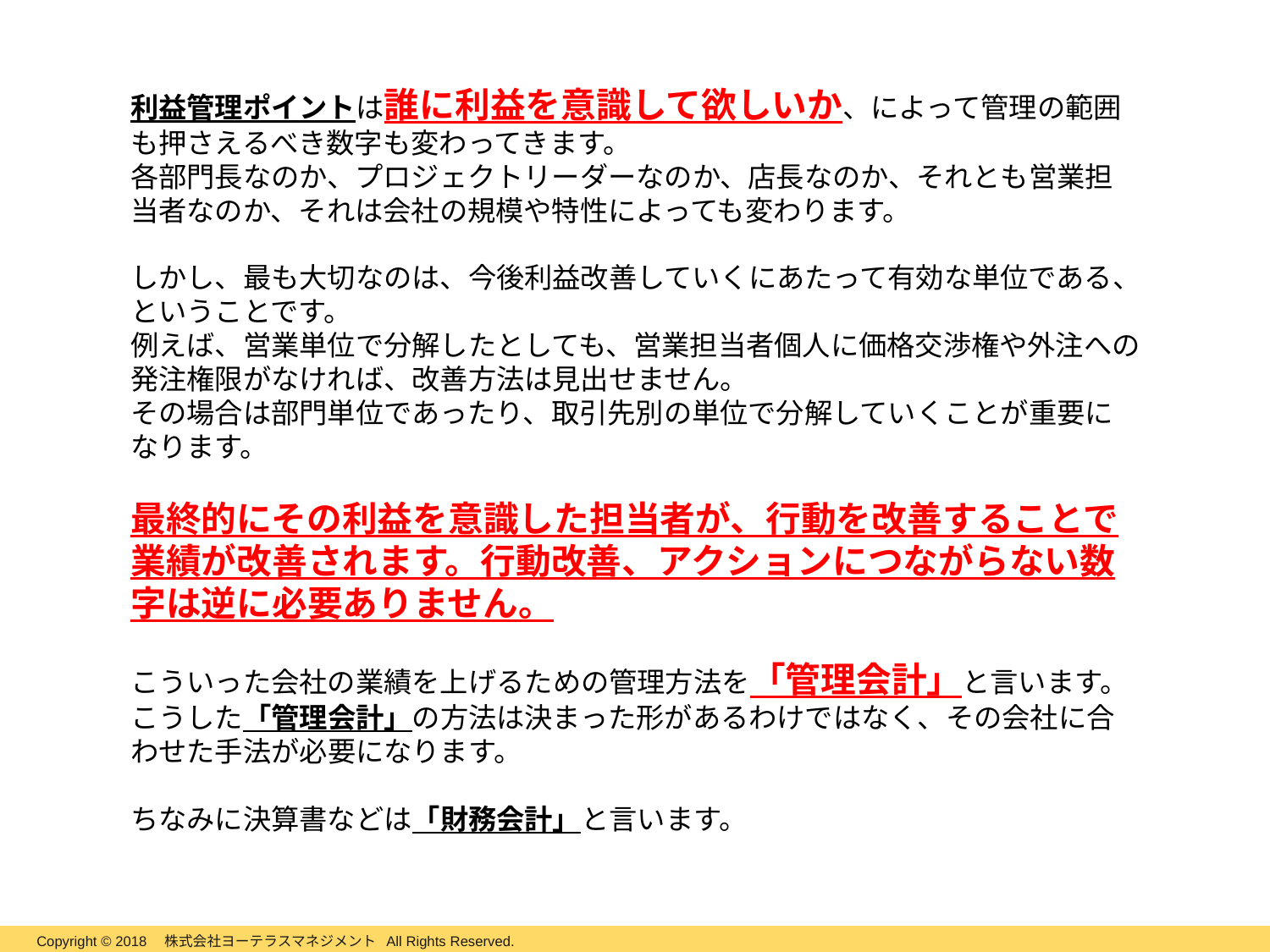

利益管理ポイントは誰に利益を意識して欲しいか、によって管理の範囲も押さえるべき数字も変わってきます。
各部門長なのか、プロジェクトリーダーなのか、店長なのか、それとも営業担当者なのか、それは会社の規模や特性によっても変わります。

しかし、最も大切なのは、今後利益改善していくにあたって有効な単位である、ということです。
例えば、営業単位で分解したとしても、営業担当者個人に価格交渉権や外注への発注権限がなければ、改善方法は見出せません。
その場合は部門単位であったり、取引先別の単位で分解していくことが重要になります。

最終的にその利益を意識した担当者が、行動を改善することで業績が改善されます。行動改善、アクションにつながらない数字は逆に必要ありません。

こういった会社の業績を上げるための管理方法を「管理会計」と言います。
こうした「管理会計」の方法は決まった形があるわけではなく、その会社に合わせた手法が必要になります。

ちなみに決算書などは「財務会計」と言います。